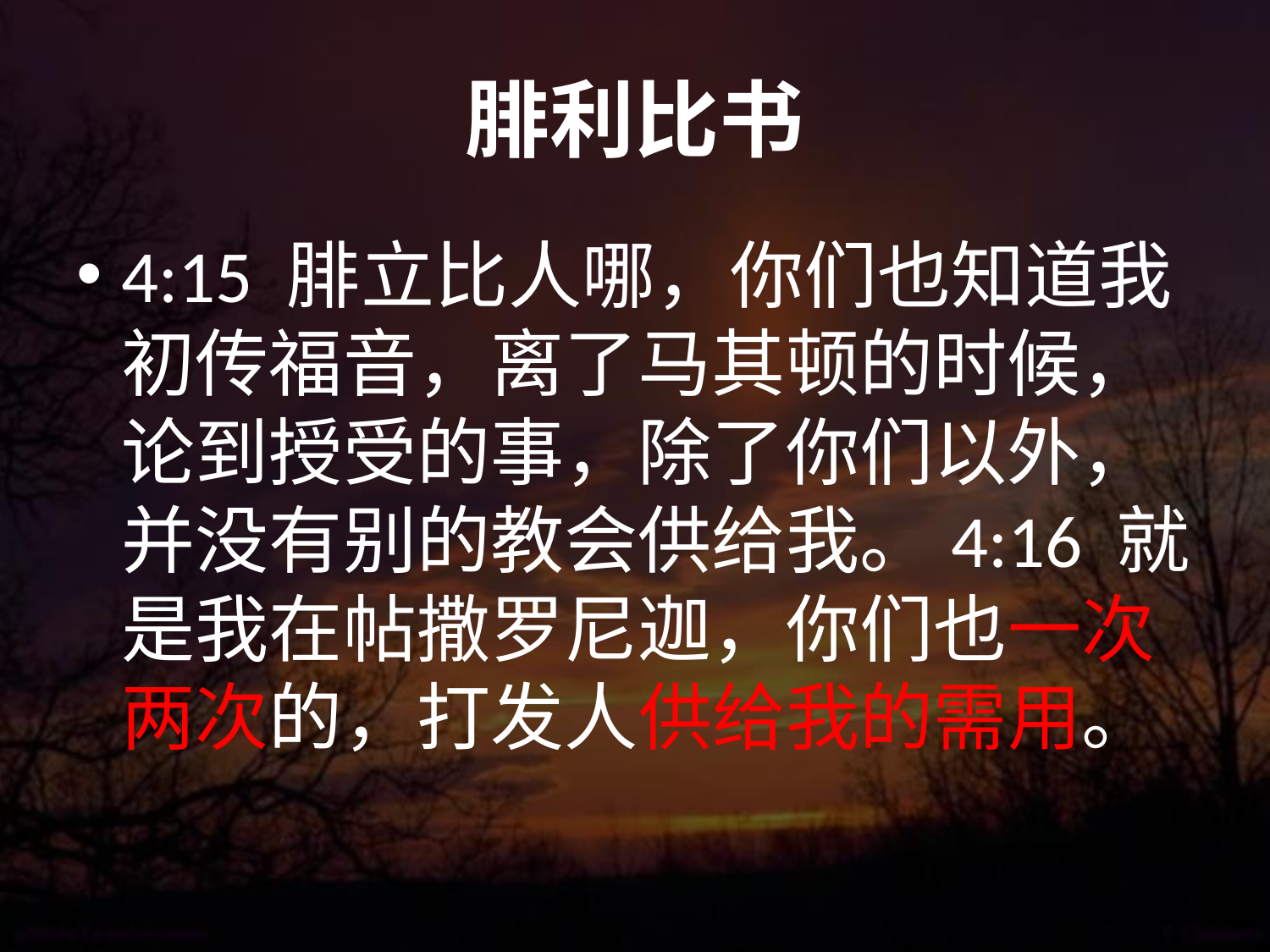

# 腓利比书
4:15 腓立比人哪，你们也知道我初传福音，离了马其顿的时候，论到授受的事，除了你们以外，并没有别的教会供给我。4:16 就是我在帖撒罗尼迦，你们也一次两次的，打发人供给我的需用。